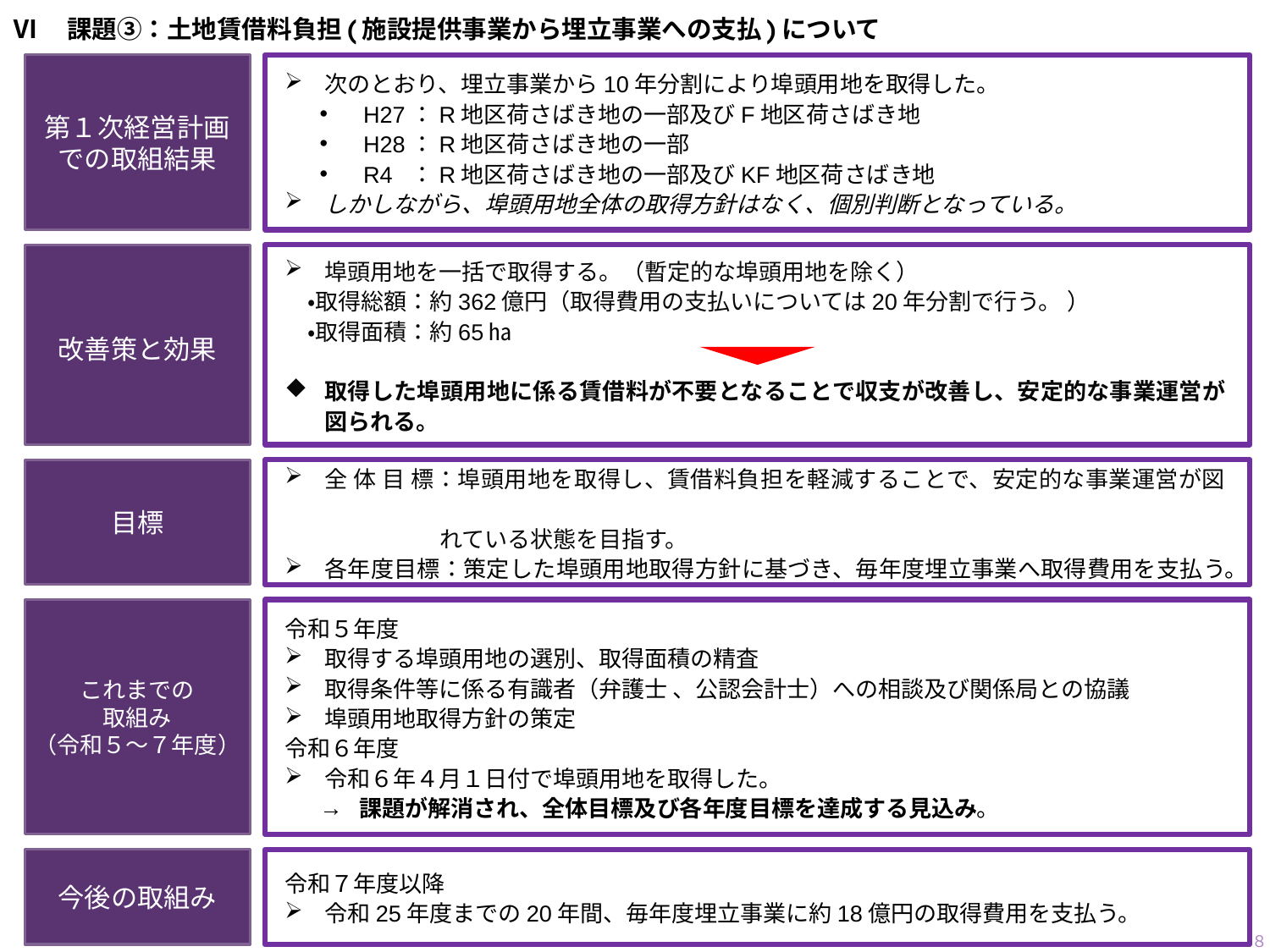

# Ⅵ　課題③：土地賃借料負担(施設提供事業から埋立事業への支払)について
第１次経営計画での取組結果
次のとおり、埋立事業から10年分割により埠頭用地を取得した。
　H27：R地区荷さばき地の一部及びF地区荷さばき地
　H28：R地区荷さばき地の一部
　R4  ：R地区荷さばき地の一部及びKF地区荷さばき地
しかしながら、埠頭用地全体の取得方針はなく、個別判断となっている。
改善策と効果
埠頭用地を一括で取得する。（暫定的な埠頭用地を除く）
　・取得総額：約362億円（取得費用の支払いについては20年分割で行う。 ）
　・取得面積：約65㏊

取得した埠頭用地に係る賃借料が不要となることで収支が改善し、安定的な事業運営が図られる。

目標
全 体 目 標：埠頭用地を取得し、賃借料負担を軽減することで、安定的な事業運営が図
　　　　　        れている状態を目指す。
各年度目標：策定した埠頭用地取得方針に基づき、毎年度埋立事業へ取得費用を支払う。
これまでの
取組み
（令和５～７年度）
令和５年度
取得する埠頭用地の選別、取得面積の精査
取得条件等に係る有識者（弁護士 、公認会計士）への相談及び関係局との協議
埠頭用地取得方針の策定
令和６年度
令和６年４月１日付で埠頭用地を取得した。
課題が解消され、全体目標及び各年度目標を達成する見込み。
今後の取組み
令和７年度以降
令和25年度までの20年間、毎年度埋立事業に約18億円の取得費用を支払う。
８